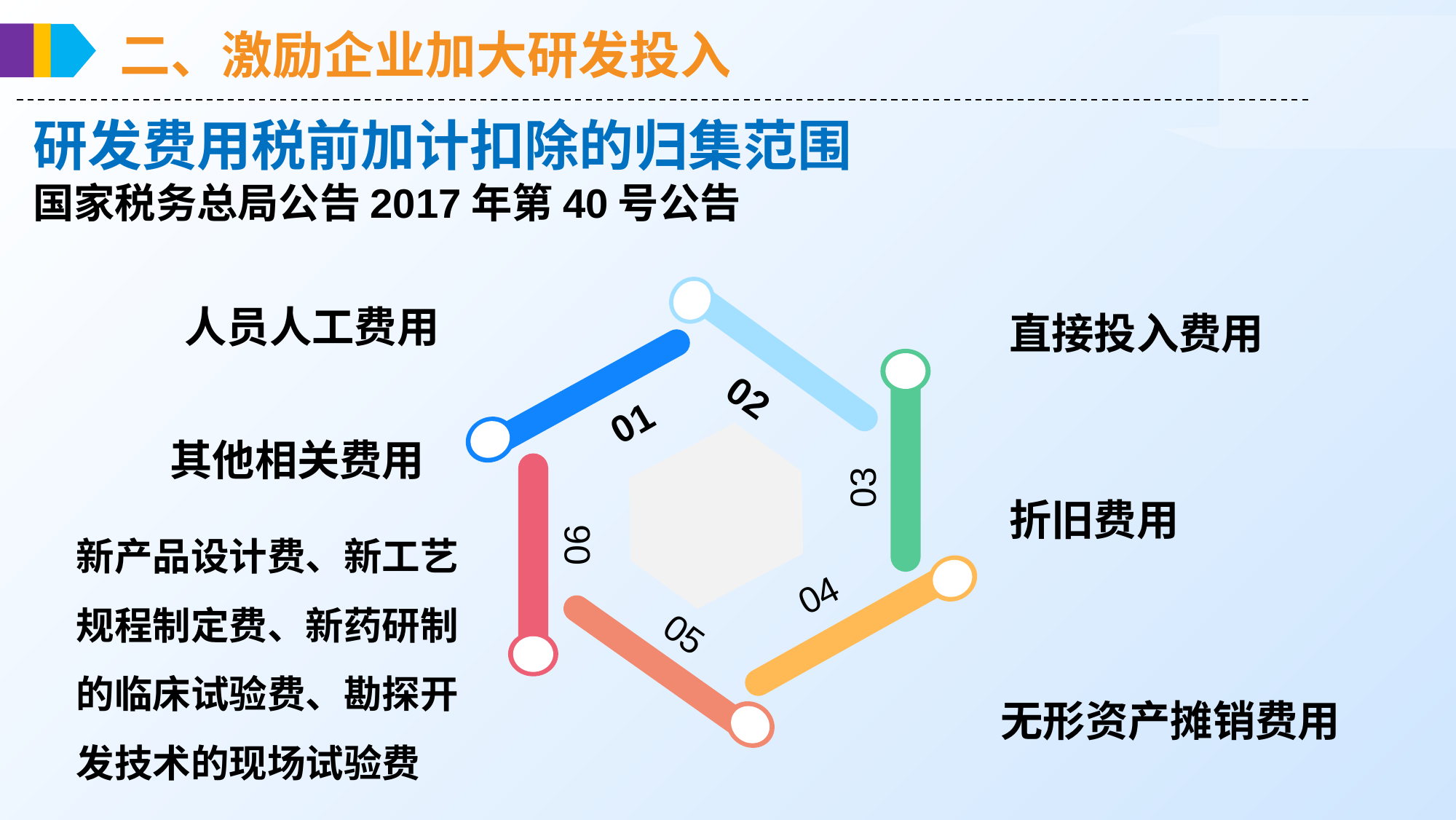

二、激励企业加大研发投入

研发费用税前加计扣除的归集范围
国家税务总局公告2017年第40号公告
人员人工费用
其他相关费用
新产品设计费、新工艺规程制定费、新药研制的临床试验费、勘探开发技术的现场试验费
直接投入费用
折旧费用
无形资产摊销费用

02
01

03
06

04
05